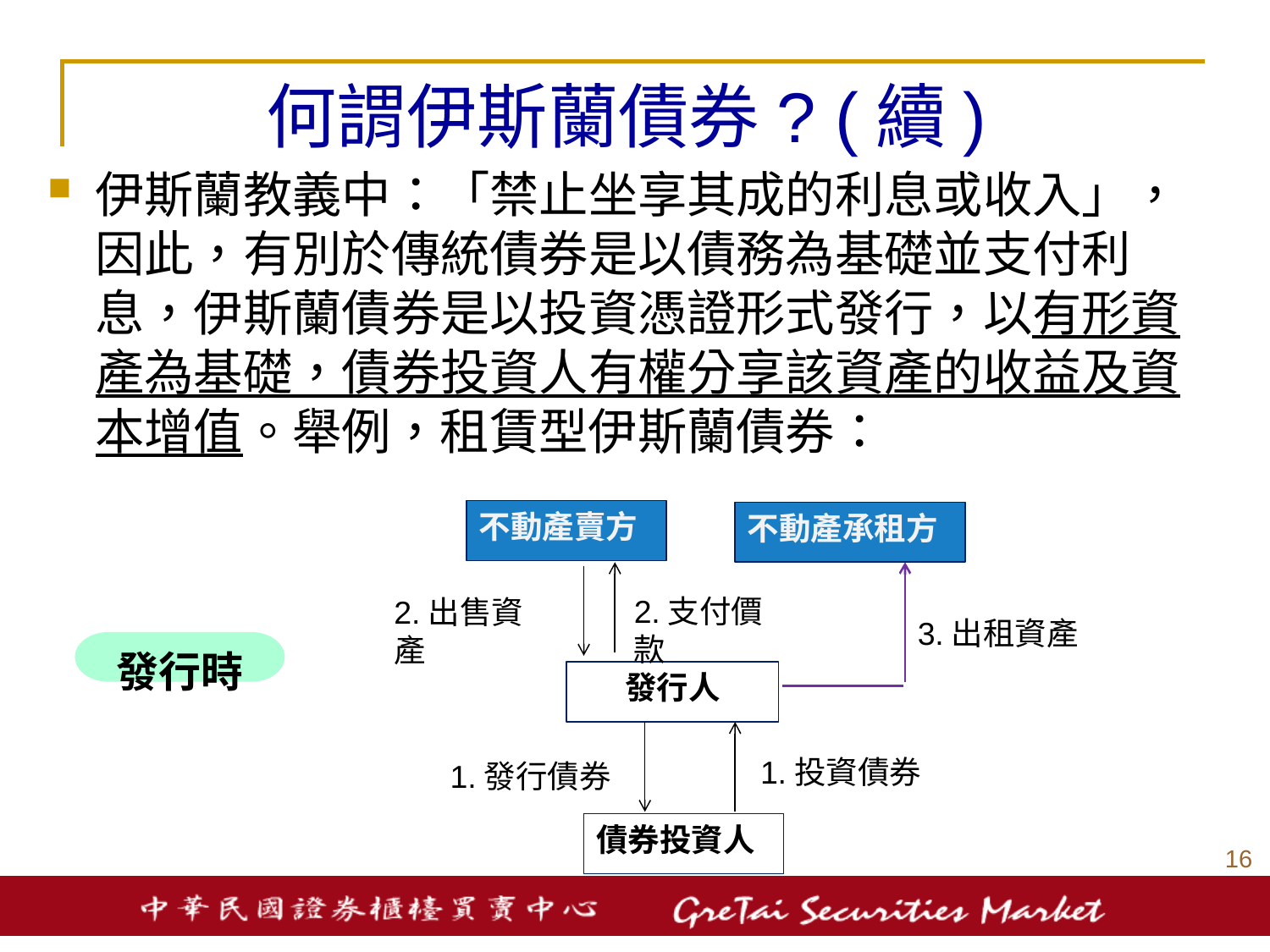

# 何謂伊斯蘭債券? (續)
伊斯蘭教義中：「禁止坐享其成的利息或收入」，因此，有別於傳統債券是以債務為基礎並支付利息，伊斯蘭債券是以投資憑證形式發行，以有形資產為基礎，債券投資人有權分享該資產的收益及資本增值。舉例，租賃型伊斯蘭債券：

不動產賣方
不動產承租方
2.支付價款
2.出售資產
3.出租資產
發行時
發行人
1.投資債券
1.發行債券
債券投資人
16